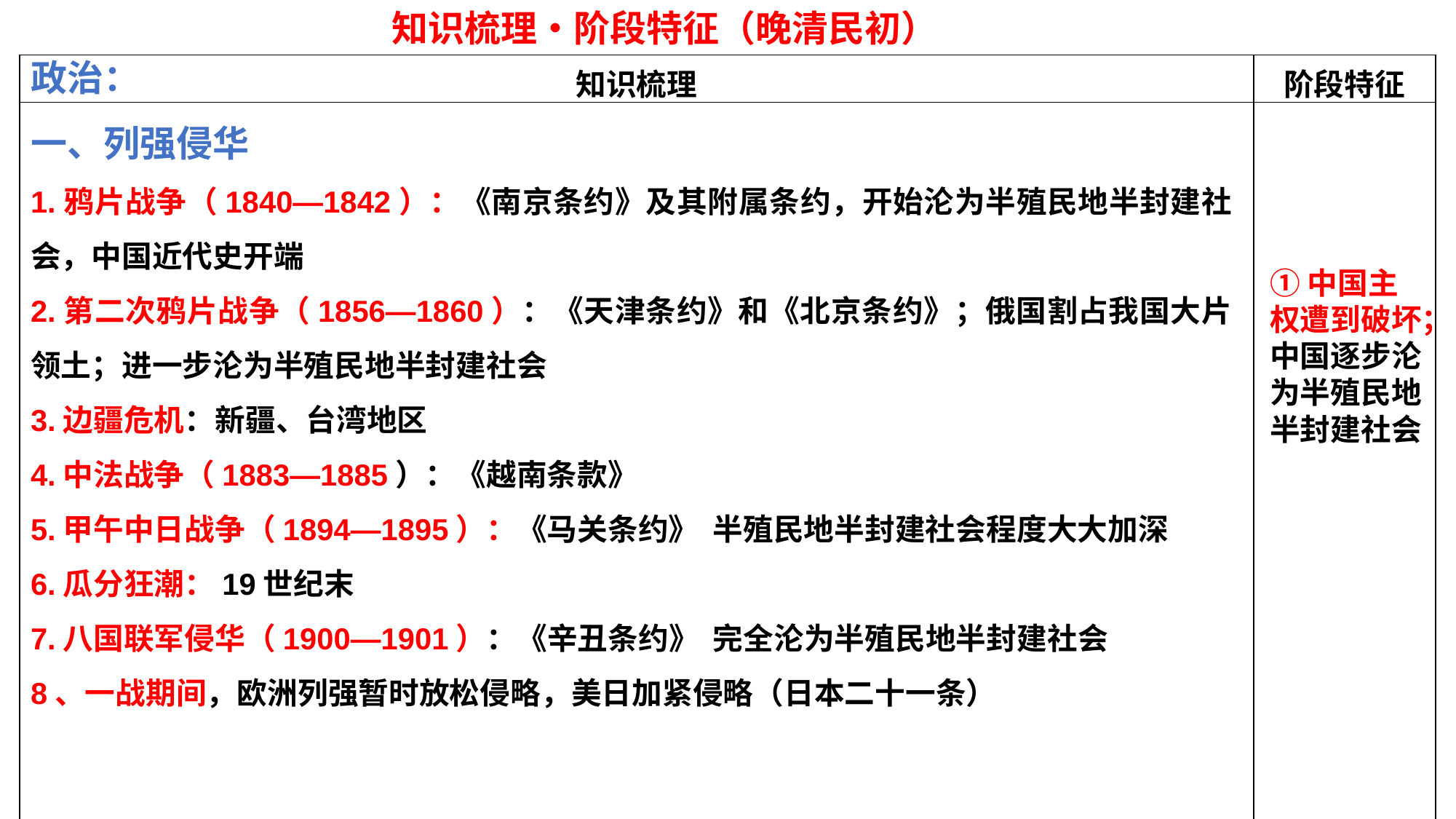

知识梳理•阶段特征（晚清民初）
政治：
一、列强侵华
1.鸦片战争（1840—1842）：《南京条约》及其附属条约，开始沦为半殖民地半封建社会，中国近代史开端
2.第二次鸦片战争（1856—1860）：《天津条约》和《北京条约》；俄国割占我国大片领土；进一步沦为半殖民地半封建社会
3.边疆危机：新疆、台湾地区
4.中法战争（1883—1885）：《越南条款》
5.甲午中日战争（1894—1895）：《马关条约》  半殖民地半封建社会程度大大加深
6.瓜分狂潮：19世纪末
7.八国联军侵华（1900—1901）：《辛丑条约》  完全沦为半殖民地半封建社会
8、一战期间，欧洲列强暂时放松侵略，美日加紧侵略（日本二十一条）

| 知识梳理 | 阶段特征 |
| --- | --- |
|  |  |
①中国主权遭到破坏；中国逐步沦为半殖民地半封建社会